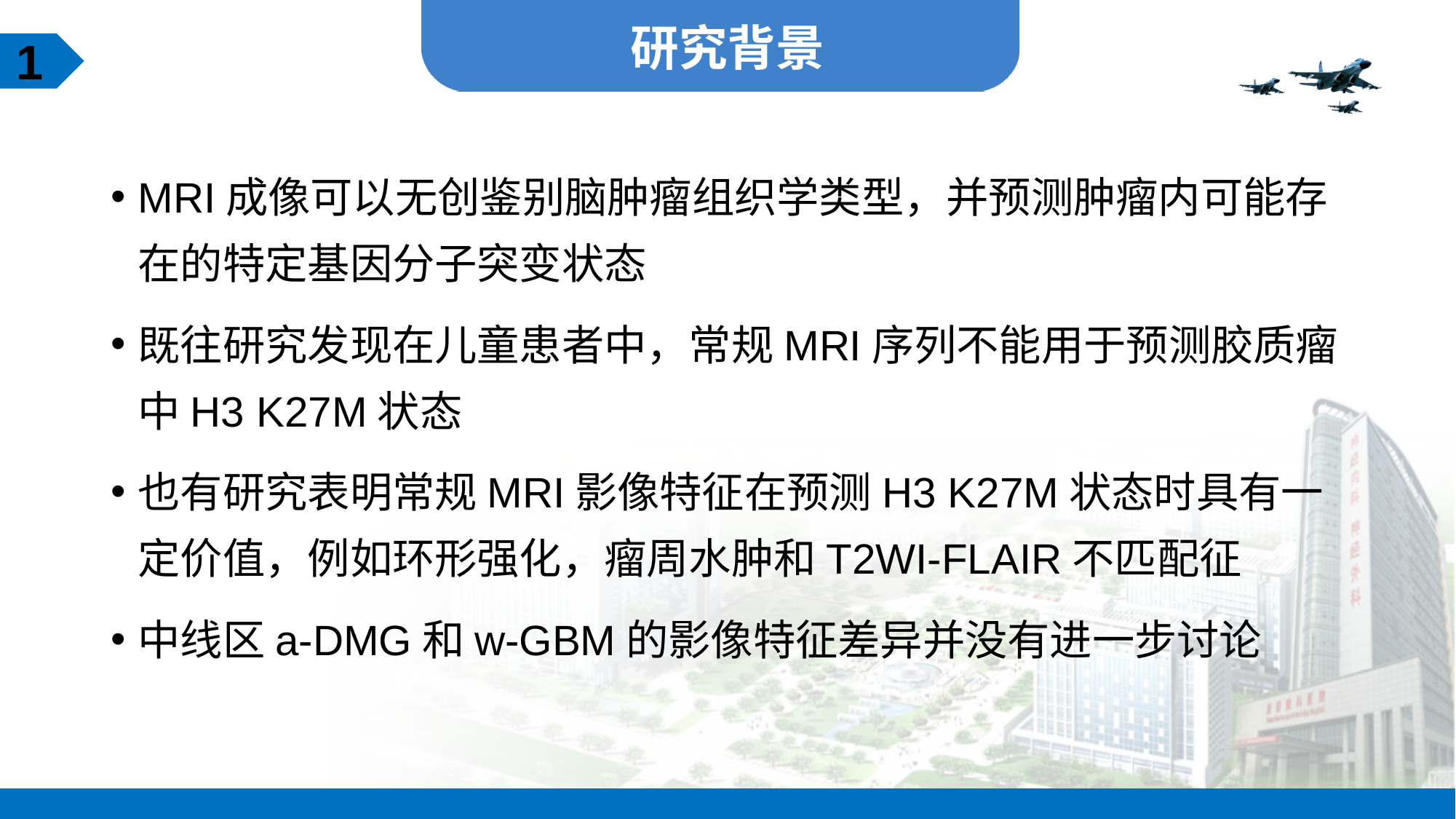

研究背景
1
MRI成像可以无创鉴别脑肿瘤组织学类型，并预测肿瘤内可能存在的特定基因分子突变状态
既往研究发现在儿童患者中，常规MRI序列不能用于预测胶质瘤中H3 K27M状态
也有研究表明常规MRI影像特征在预测H3 K27M状态时具有一定价值，例如环形强化，瘤周水肿和T2WI-FLAIR不匹配征
中线区a-DMG和w-GBM的影像特征差异并没有进一步讨论